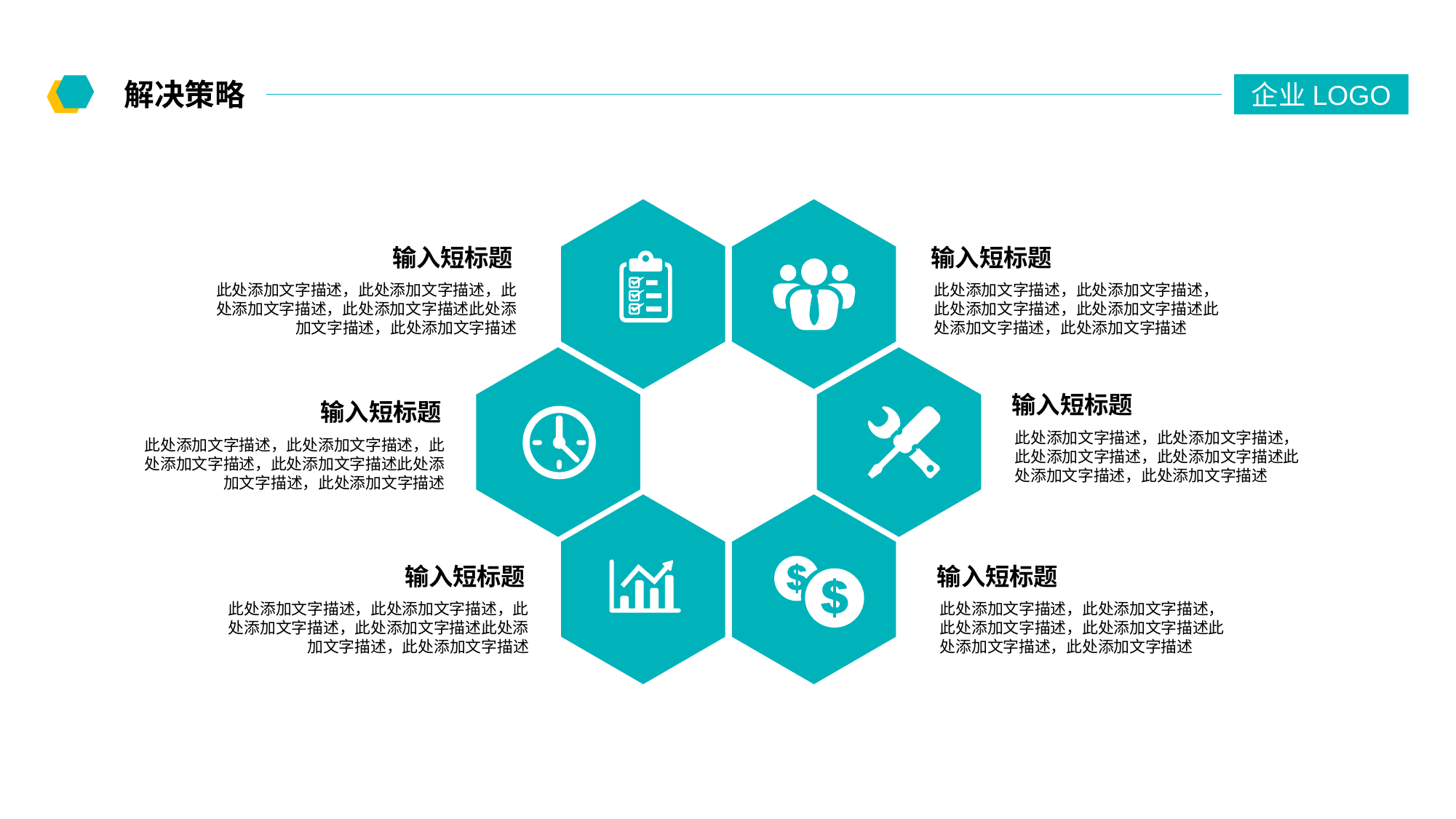

解决策略
企业LOGO

输入短标题
输入短标题

此处添加文字描述，此处添加文字描述，此处添加文字描述，此处添加文字描述此处添加文字描述，此处添加文字描述
此处添加文字描述，此处添加文字描述，此处添加文字描述，此处添加文字描述此处添加文字描述，此处添加文字描述

输入短标题
输入短标题

此处添加文字描述，此处添加文字描述，此处添加文字描述，此处添加文字描述此处添加文字描述，此处添加文字描述
此处添加文字描述，此处添加文字描述，此处添加文字描述，此处添加文字描述此处添加文字描述，此处添加文字描述

输入短标题
输入短标题

此处添加文字描述，此处添加文字描述，此处添加文字描述，此处添加文字描述此处添加文字描述，此处添加文字描述
此处添加文字描述，此处添加文字描述，此处添加文字描述，此处添加文字描述此处添加文字描述，此处添加文字描述